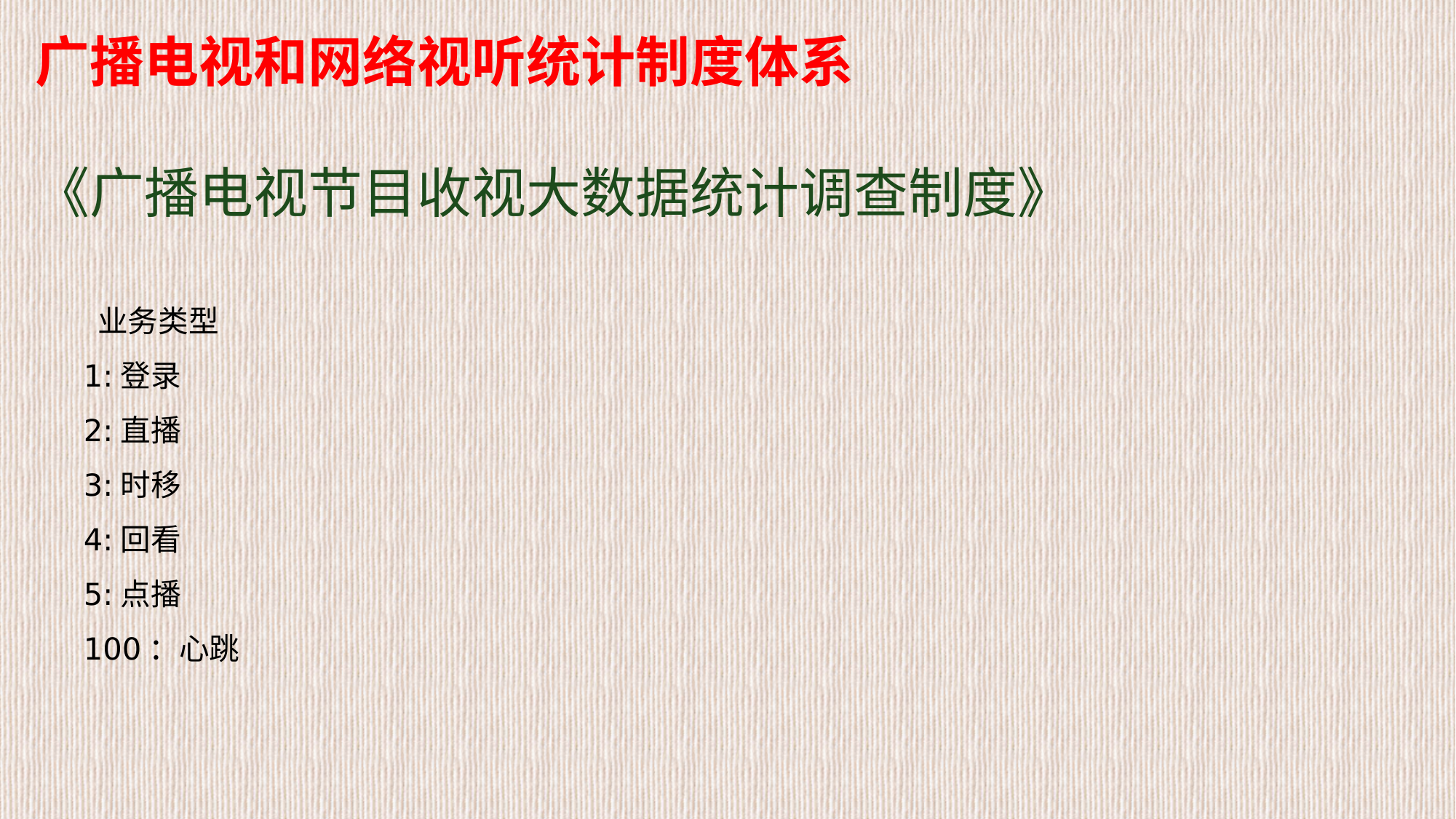

# 广播电视和网络视听统计制度体系 《广播电视节目收视大数据统计调查制度》
 业务类型
1:登录
2:直播
3:时移
4:回看
5:点播
100：心跳